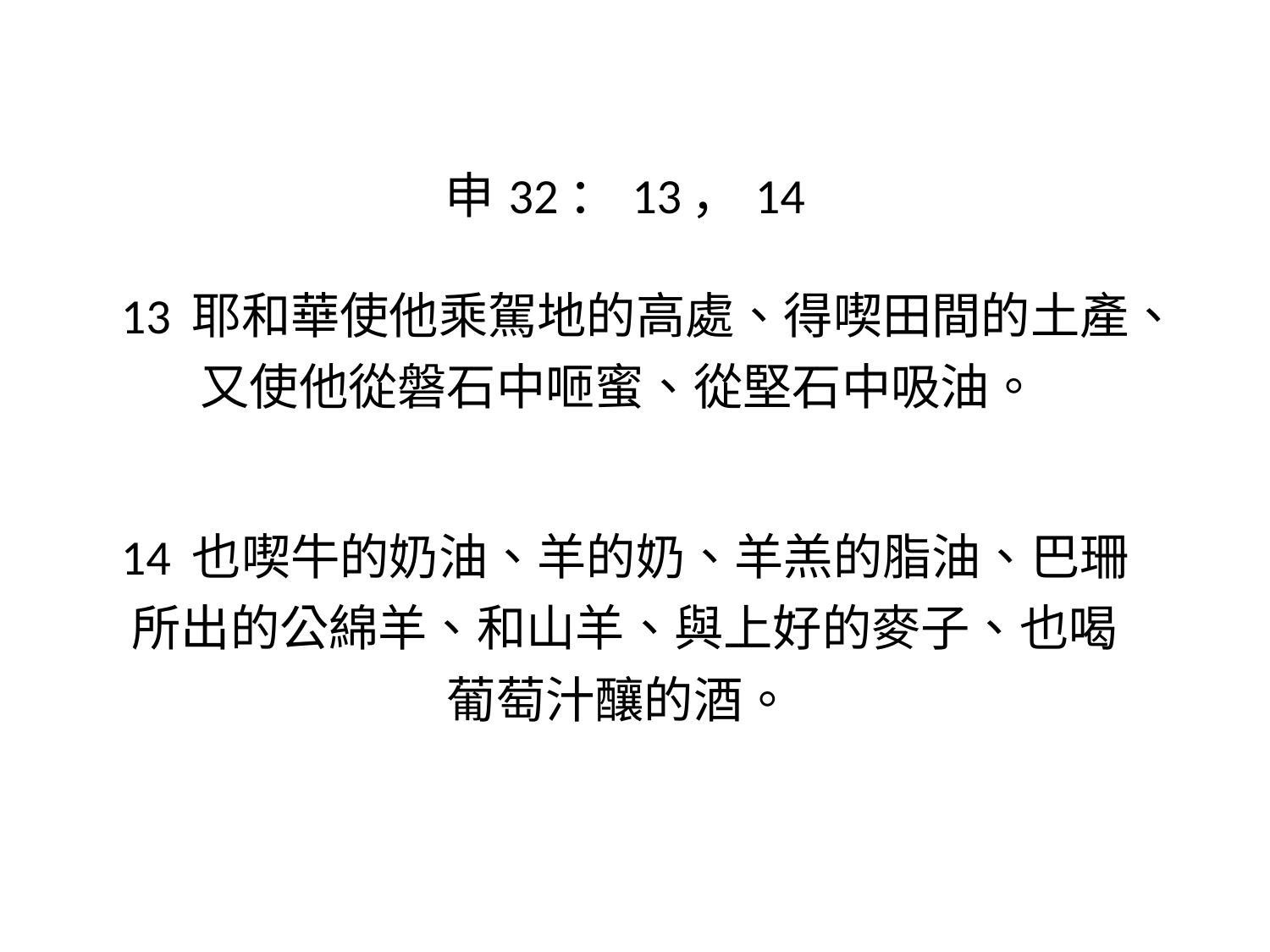

| 申32：13，14 13 耶和華使他乘駕地的高處、得喫田間的土產、又使他從磐石中咂蜜、從堅石中吸油。 14 也喫牛的奶油、羊的奶、羊羔的脂油、巴珊所出的公綿羊、和山羊、與上好的麥子、也喝葡萄汁釀的酒。 |
| --- |